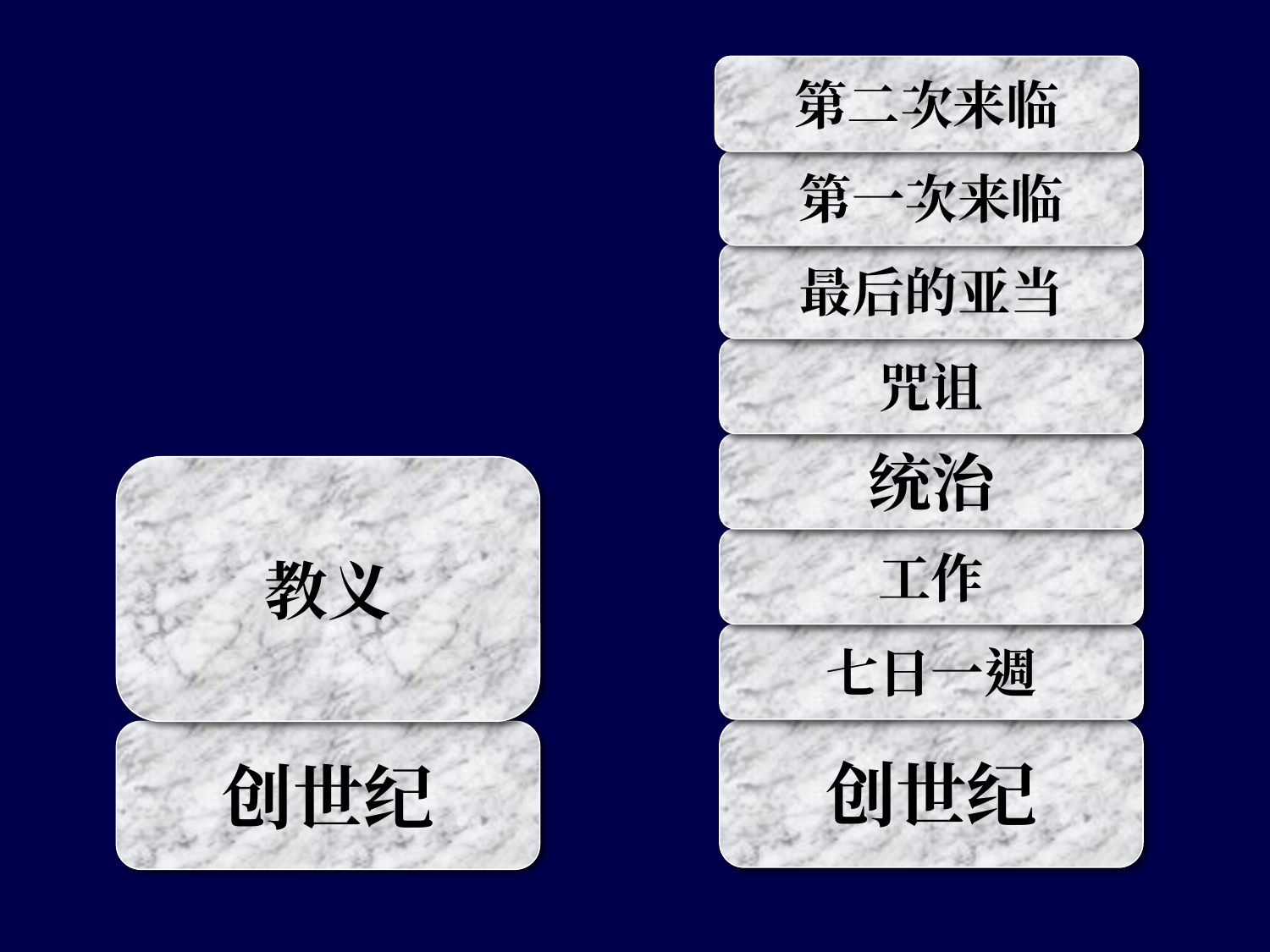

第二次来临
#
第一次来临
最后的亚当

咒诅
统治
教义
工作
七日一週
创世纪
创世纪